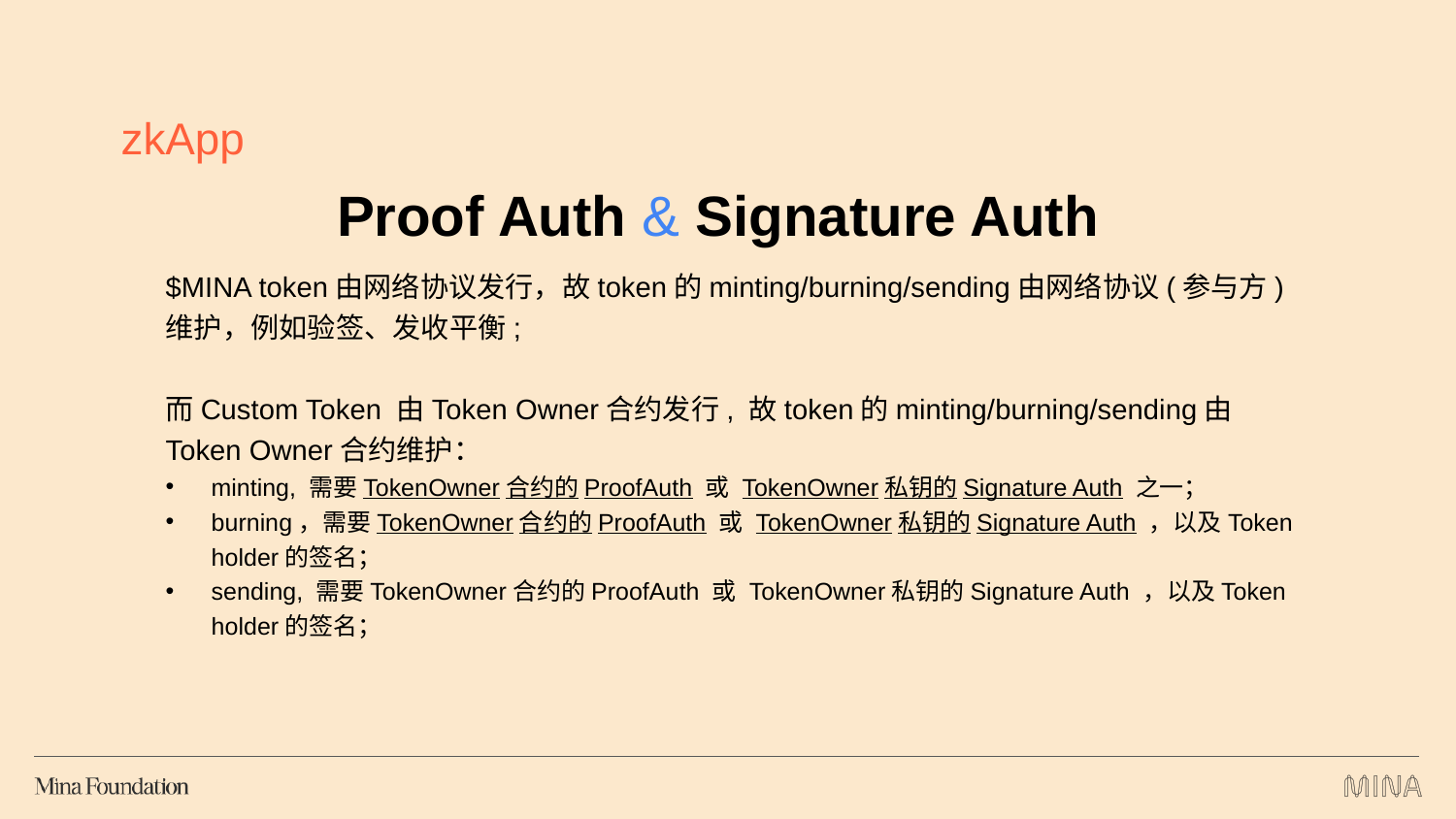

zkApp
Proof Auth & Signature Auth
$MINA token由网络协议发行，故token的minting/burning/sending由网络协议(参与方)维护，例如验签、发收平衡;

而Custom Token 由Token Owner合约发行, 故token的minting/burning/sending由Token Owner合约维护：
minting, 需要TokenOwner合约的ProofAuth 或 TokenOwner私钥的Signature Auth 之一；
burning，需要TokenOwner合约的ProofAuth 或 TokenOwner私钥的Signature Auth ，以及Token holder的签名；
sending, 需要TokenOwner合约的ProofAuth 或 TokenOwner私钥的Signature Auth ，以及Token holder的签名；